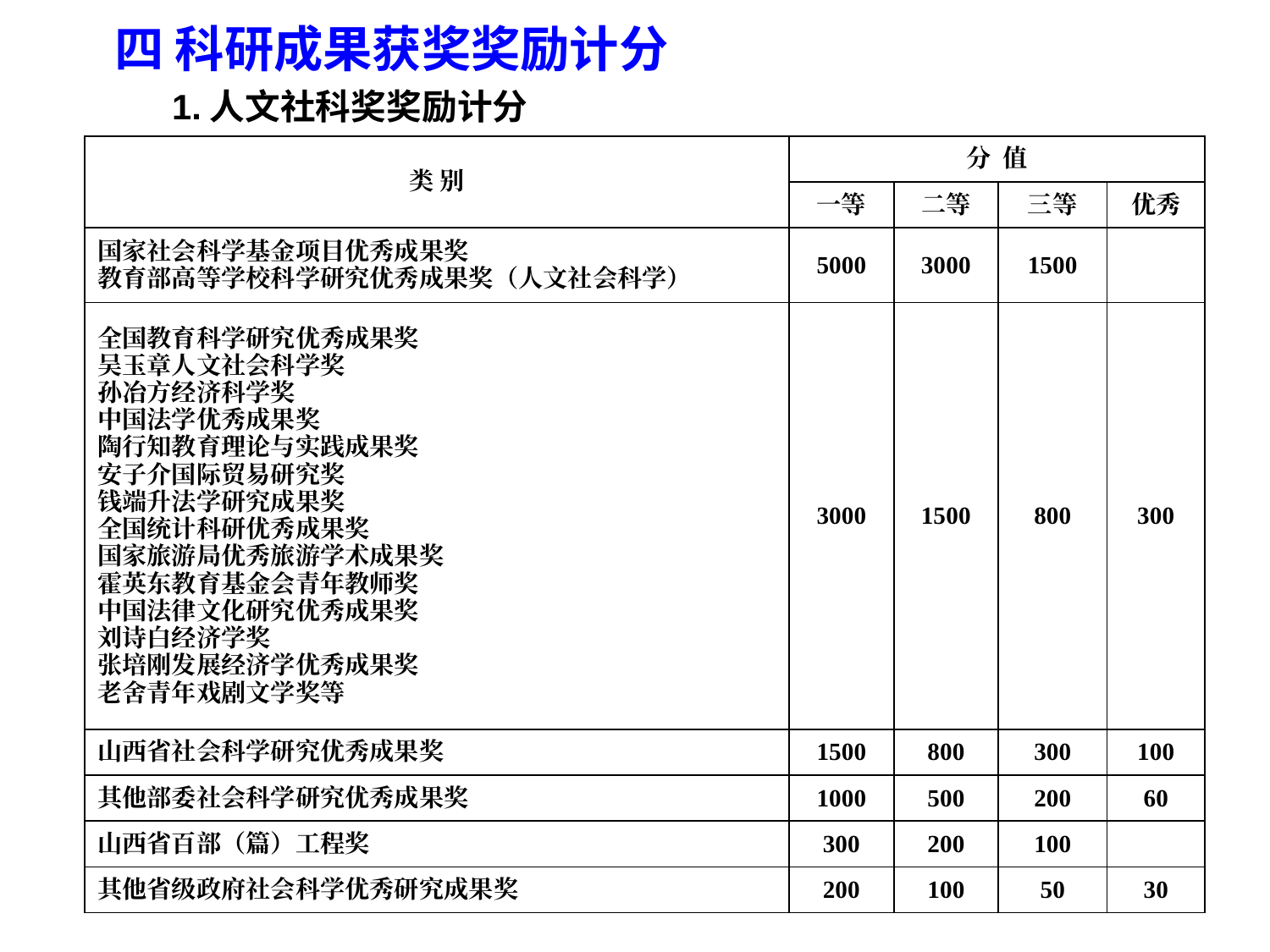

# 四 科研成果获奖奖励计分
1.人文社科奖奖励计分
| 类 别 | 分 值 |  |  |  |
| --- | --- | --- | --- | --- |
|  | 一等 | 二等 | 三等 | 优秀 |
| 国家社会科学基金项目优秀成果奖 教育部高等学校科学研究优秀成果奖（人文社会科学） | 5000 | 3000 | 1500 |  |
| 全国教育科学研究优秀成果奖 吴玉章人文社会科学奖 孙冶方经济科学奖 中国法学优秀成果奖 陶行知教育理论与实践成果奖 安子介国际贸易研究奖 钱端升法学研究成果奖 全国统计科研优秀成果奖 国家旅游局优秀旅游学术成果奖 霍英东教育基金会青年教师奖 中国法律文化研究优秀成果奖 刘诗白经济学奖 张培刚发展经济学优秀成果奖 老舍青年戏剧文学奖等 | 3000 | 1500 | 800 | 300 |
| 山西省社会科学研究优秀成果奖 | 1500 | 800 | 300 | 100 |
| 其他部委社会科学研究优秀成果奖 | 1000 | 500 | 200 | 60 |
| 山西省百部（篇）工程奖 | 300 | 200 | 100 |  |
| 其他省级政府社会科学优秀研究成果奖 | 200 | 100 | 50 | 30 |